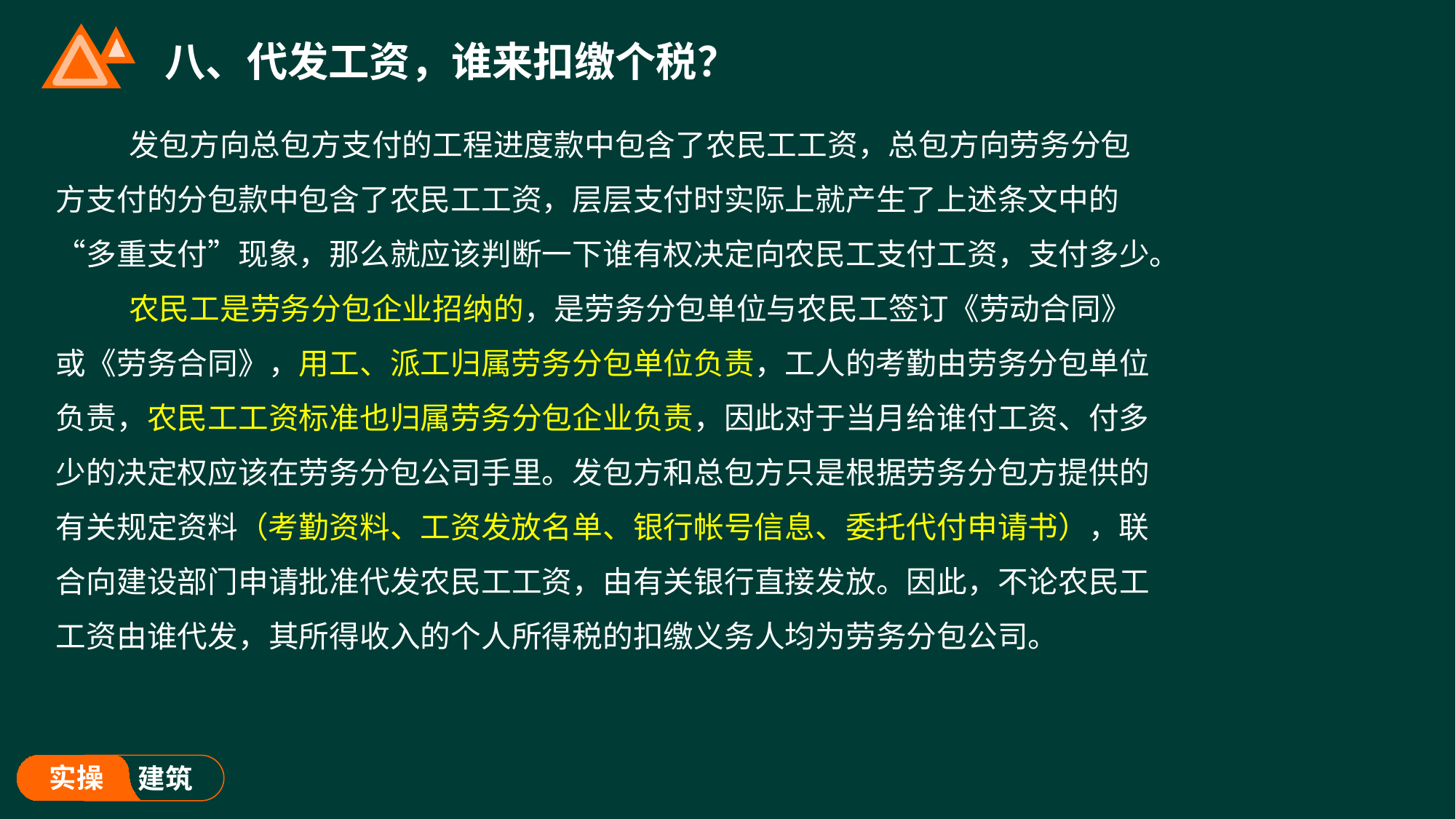

# 八、代发工资，谁来扣缴个税？
发包方向总包方支付的工程进度款中包含了农民工工资，总包方向劳务分包方支付的分包款中包含了农民工工资，层层支付时实际上就产生了上述条文中的“多重支付”现象，那么就应该判断一下谁有权决定向农民工支付工资，支付多少。
农民工是劳务分包企业招纳的，是劳务分包单位与农民工签订《劳动合同》或《劳务合同》，用工、派工归属劳务分包单位负责，工人的考勤由劳务分包单位负责，农民工工资标准也归属劳务分包企业负责，因此对于当月给谁付工资、付多少的决定权应该在劳务分包公司手里。发包方和总包方只是根据劳务分包方提供的有关规定资料（考勤资料、工资发放名单、银行帐号信息、委托代付申请书），联合向建设部门申请批准代发农民工工资，由有关银行直接发放。因此，不论农民工工资由谁代发，其所得收入的个人所得税的扣缴义务人均为劳务分包公司。